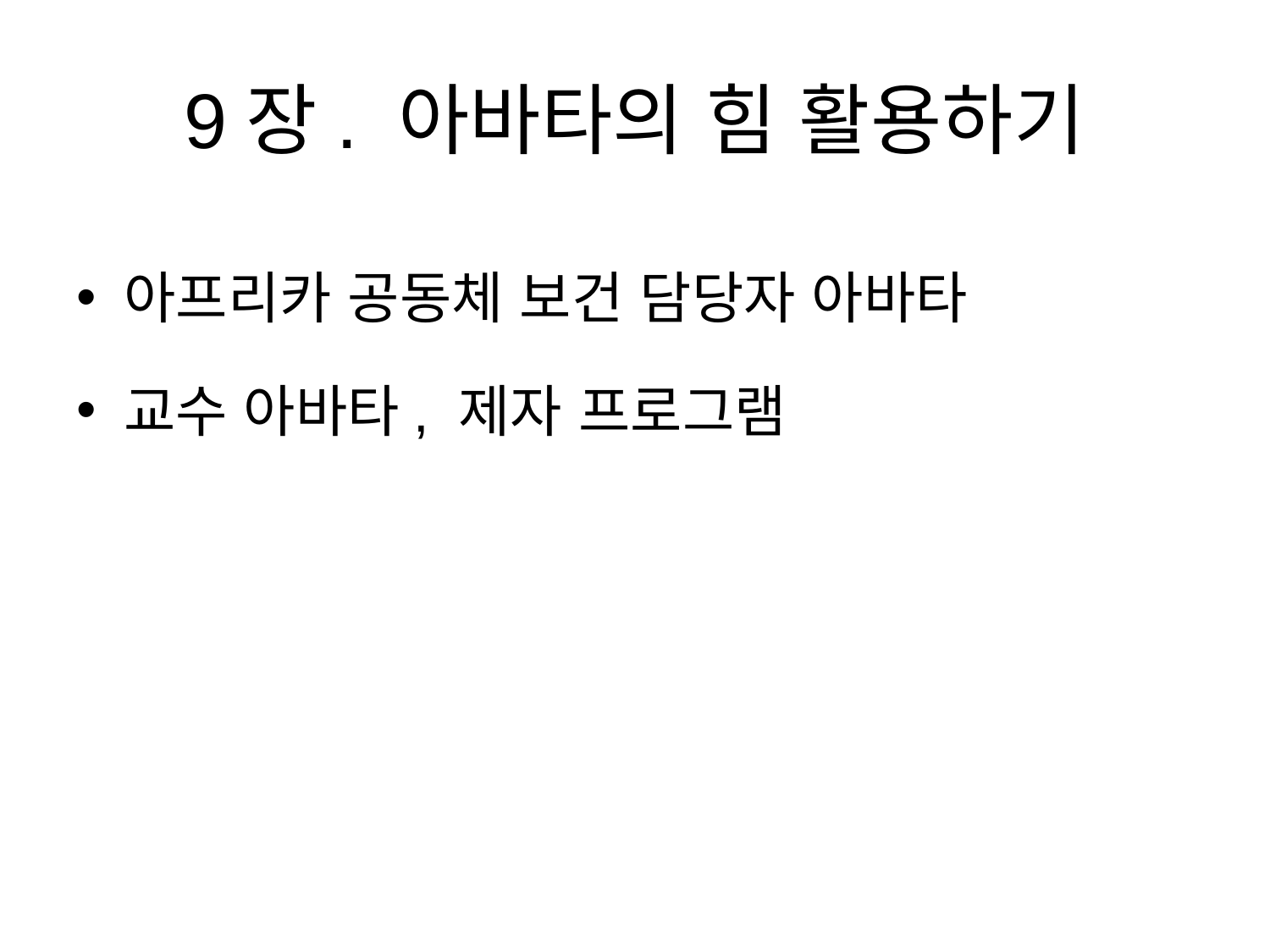

# 9장. 아바타의 힘 활용하기
아프리카 공동체 보건 담당자 아바타
교수 아바타, 제자 프로그램